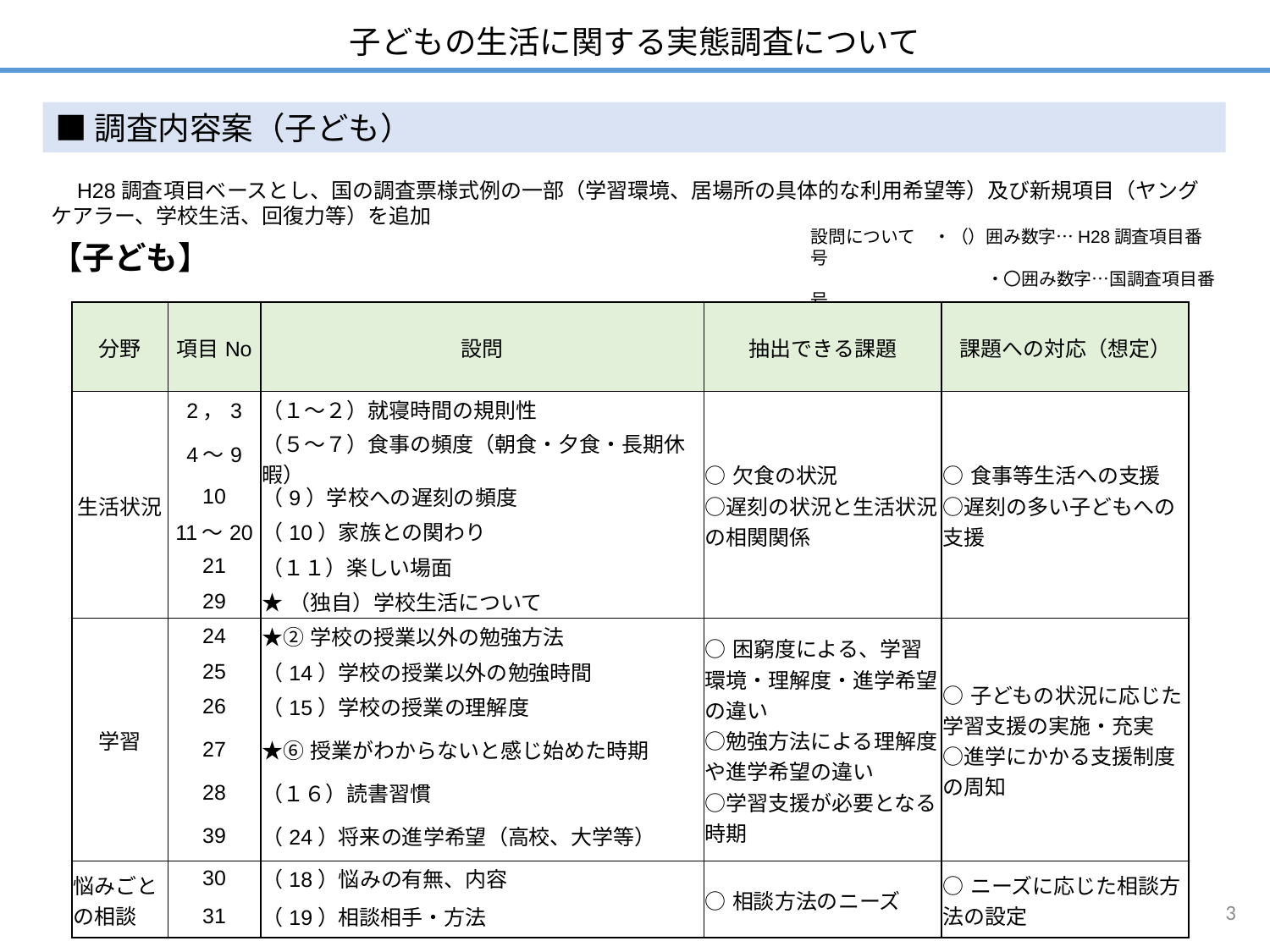

子どもの生活に関する実態調査について
■調査内容案（子ども）
　H28調査項目ベースとし、国の調査票様式例の一部（学習環境、居場所の具体的な利用希望等）及び新規項目（ヤングケアラー、学校生活、回復力等）を追加
設問について　・（）囲み数字…H28調査項目番号
　　　　　　　　　　・〇囲み数字…国調査項目番号
　　　　　　　　　　・★…新規追加項目
【子ども】
| 分野 | 項目No | 設問 | 抽出できる課題 | 課題への対応（想定） |
| --- | --- | --- | --- | --- |
| 生活状況 | 2，3 | （１～２）就寝時間の規則性 | ○欠食の状況 ○遅刻の状況と生活状況の相関関係 | ○食事等生活への支援 ○遅刻の多い子どもへの支援 |
|  | 4～9 | （５～７）食事の頻度（朝食・夕食・長期休暇） |  |  |
|  | 10 | （9）学校への遅刻の頻度 |  |  |
|  | 11～20 | （10）家族との関わり |  |  |
|  | 21 | （１１）楽しい場面 |  |  |
|  | 29 | ★（独自）学校生活について |  |  |
| 学習 | 24 | ★②学校の授業以外の勉強方法 | ○困窮度による、学習環境・理解度・進学希望の違い ○勉強方法による理解度や進学希望の違い ○学習支援が必要となる時期 | ○子どもの状況に応じた学習支援の実施・充実 ○進学にかかる支援制度の周知 |
|  | 25 | （14）学校の授業以外の勉強時間 |  |  |
|  | 26 | （15）学校の授業の理解度 |  |  |
|  | 27 | ★⑥授業がわからないと感じ始めた時期 |  |  |
|  | 28 | （１６）読書習慣 |  |  |
|  | 39 | （24）将来の進学希望（高校、大学等） |  |  |
| 悩みごとの相談 | 30 | （18）悩みの有無、内容 | ○相談方法のニーズ | ○ニーズに応じた相談方法の設定 |
|  | 31 | （19）相談相手・方法 |  |  |
3